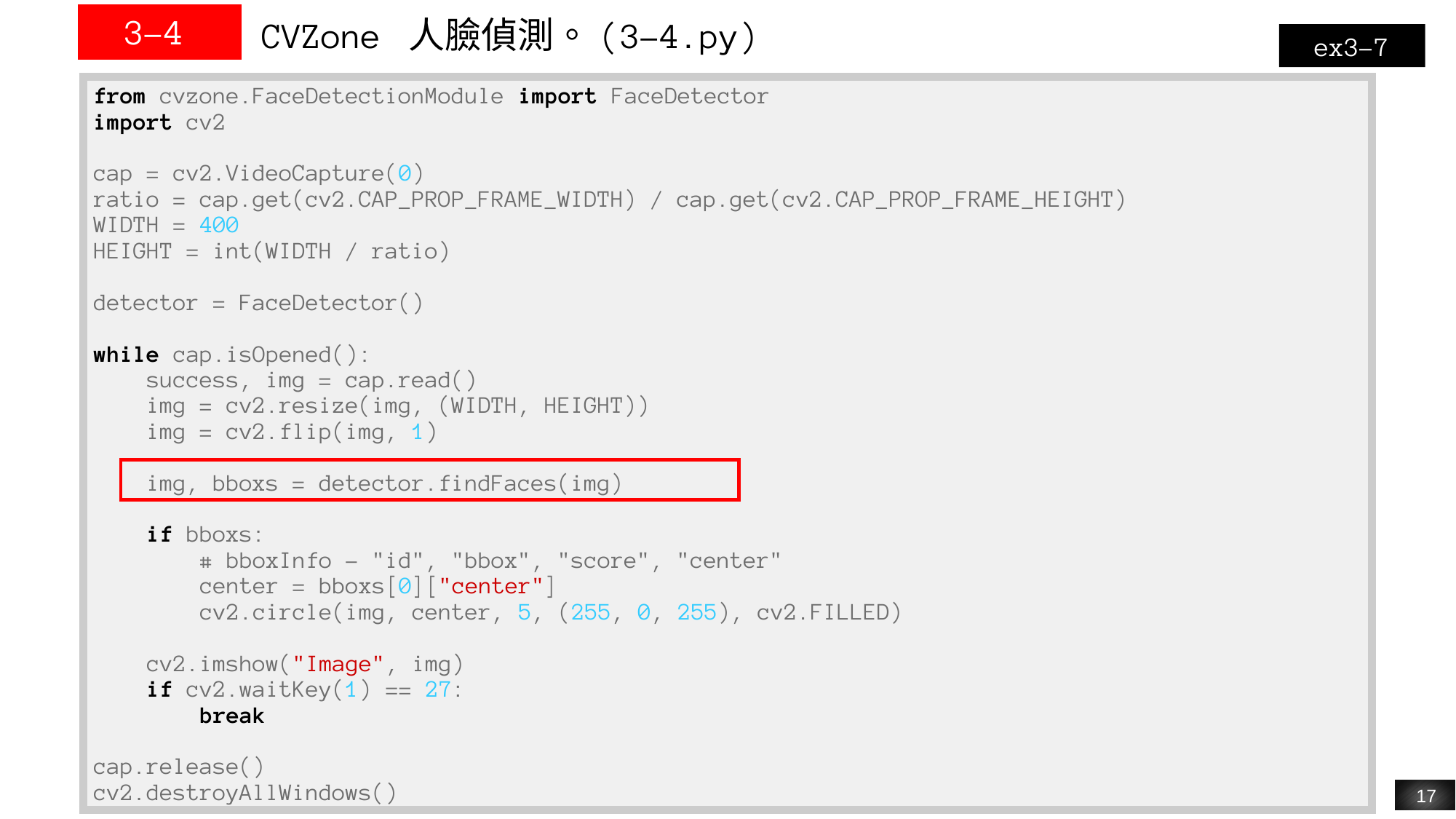

| 3-4 | CVZone 人臉偵測。(3-4.py) |
| --- | --- |
ex3-7
| from cvzone.FaceDetectionModule import FaceDetector import cv2 cap = cv2.VideoCapture(0) ratio = cap.get(cv2.CAP\_PROP\_FRAME\_WIDTH) / cap.get(cv2.CAP\_PROP\_FRAME\_HEIGHT) WIDTH = 400 HEIGHT = int(WIDTH / ratio) detector = FaceDetector() while cap.isOpened(): success, img = cap.read() img = cv2.resize(img, (WIDTH, HEIGHT)) img = cv2.flip(img, 1) img, bboxs = detector.findFaces(img) if bboxs: # bboxInfo - "id", "bbox", "score", "center" center = bboxs[0]["center"] cv2.circle(img, center, 5, (255, 0, 255), cv2.FILLED) cv2.imshow("Image", img) if cv2.waitKey(1) == 27: break cap.release() cv2.destroyAllWindows() |
| --- |